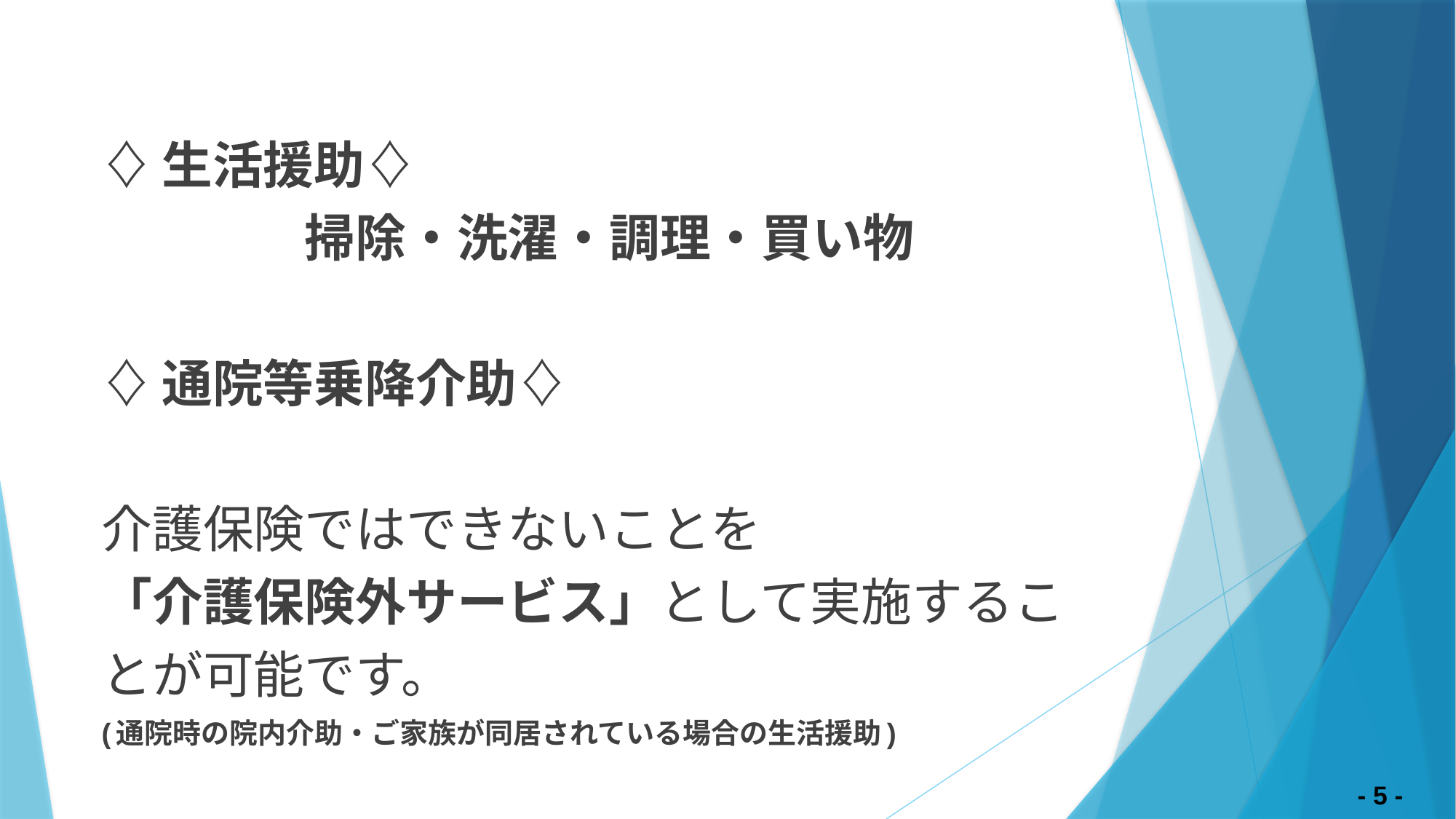

♢生活援助♢
　　　　掃除・洗濯・調理・買い物

♢通院等乗降介助♢

介護保険ではできないことを
「介護保険外サービス」として実施するこ
とが可能です。
(通院時の院内介助・ご家族が同居されている場合の生活援助)

                                                                                                                                                            - 5 -